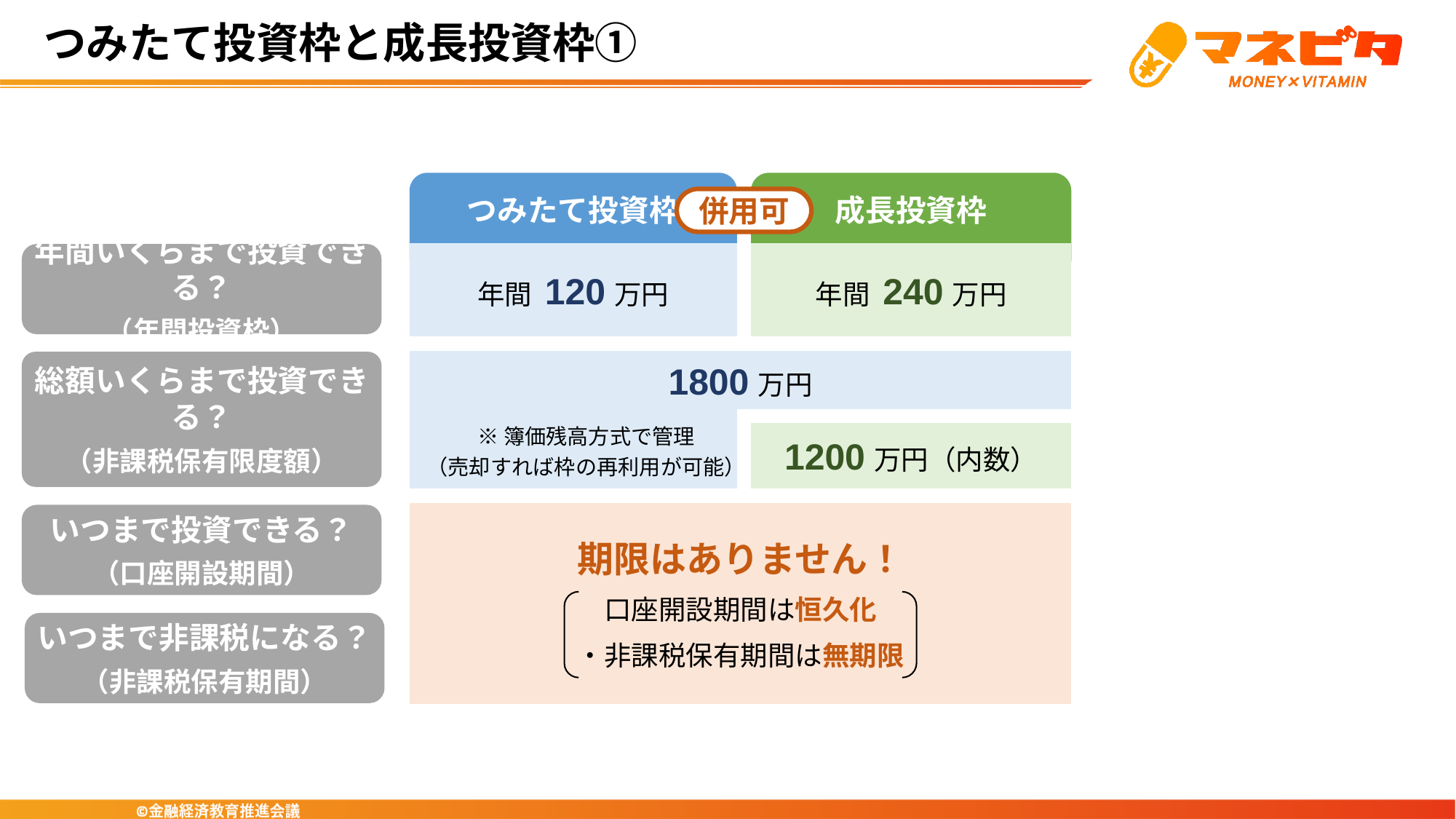

つみたて投資枠と成長投資枠①
つみたて投資枠
成長投資枠
併用可
年間いくらまで投資できる？
（年間投資枠）
年間 120万円
年間 240万円
総額いくらまで投資できる？
（非課税保有限度額）
1800万円

※簿価残高方式で管理
（売却すれば枠の再利用が可能）
1200万円（内数）
期限はありません！
口座開設期間は恒久化
・非課税保有期間は無期限
いつまで投資できる？
（口座開設期間）

いつまで非課税になる？
（非課税保有期間）